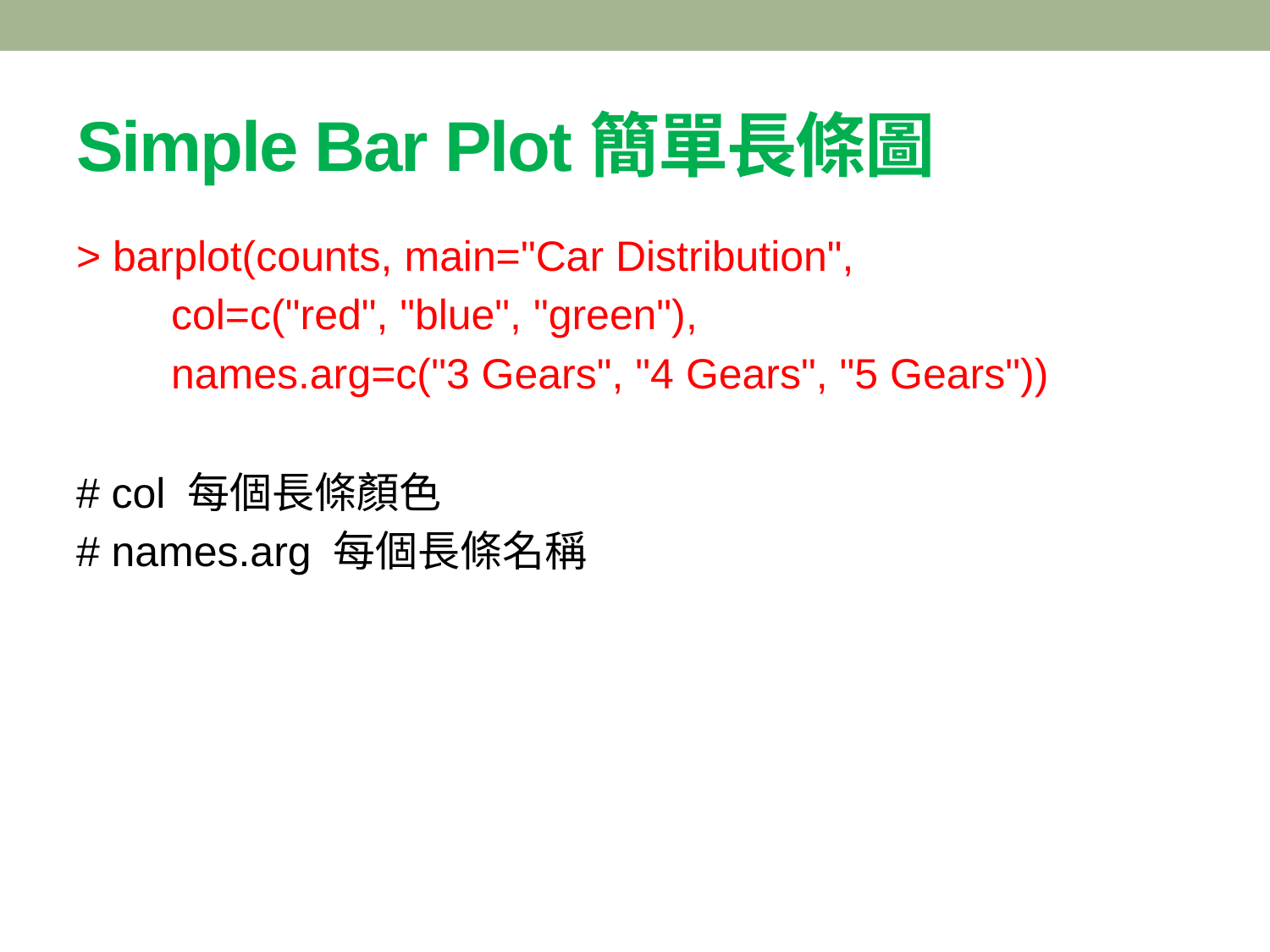

# Simple Bar Plot簡單長條圖
> barplot(counts, main="Car Distribution",
        col=c("red", "blue", "green"),
        names.arg=c("3 Gears", "4 Gears", "5 Gears"))

# col 每個長條顏色
# names.arg 每個長條名稱